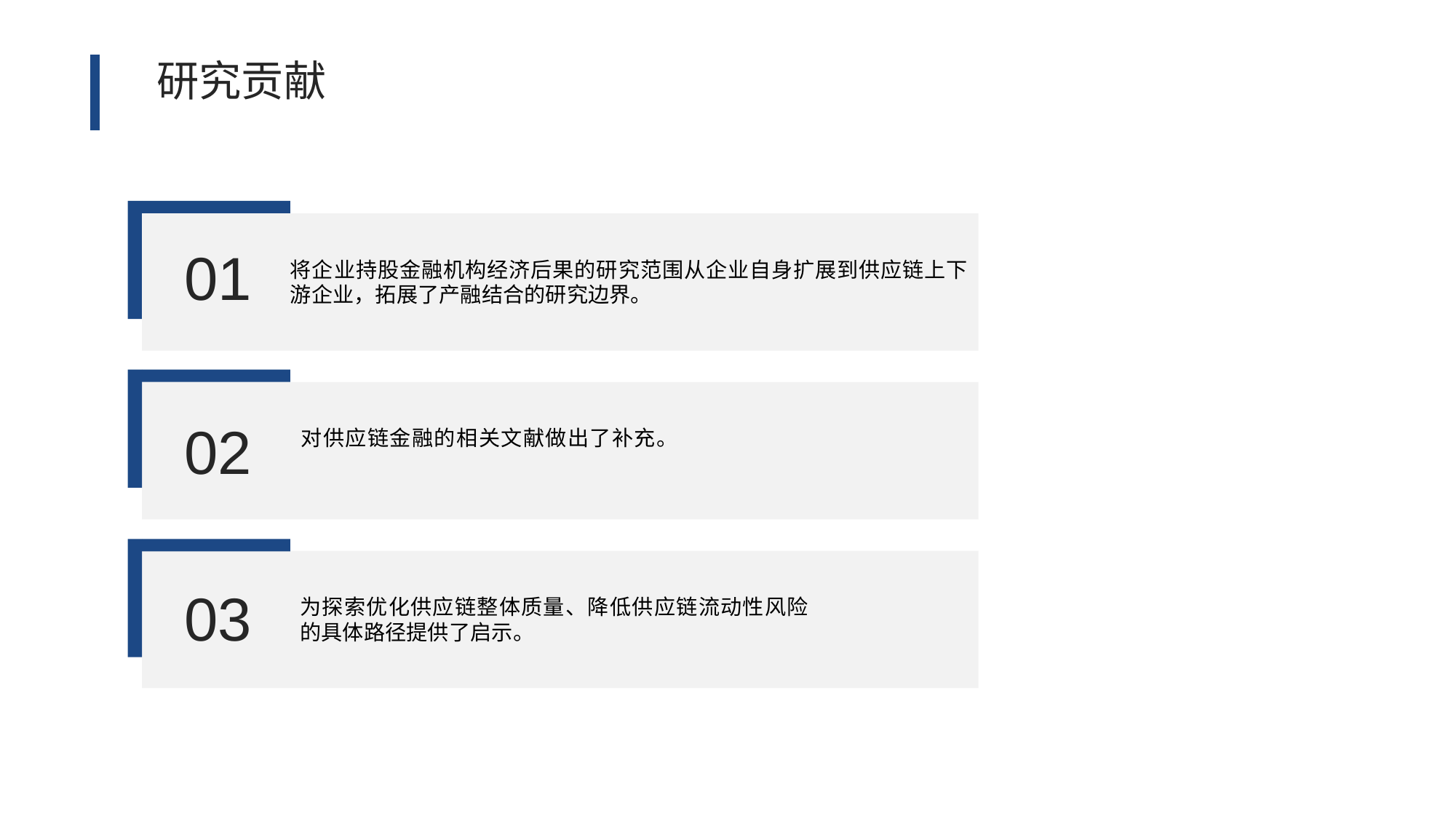

研究贡献

01
将企业持股金融机构经济后果的研究范围从企业自身扩展到供应链上下游企业，拓展了产融结合的研究边界。

02
对供应链金融的相关文献做出了补充。

03
为探索优化供应链整体质量、降低供应链流动性风险的具体路径提供了启示。